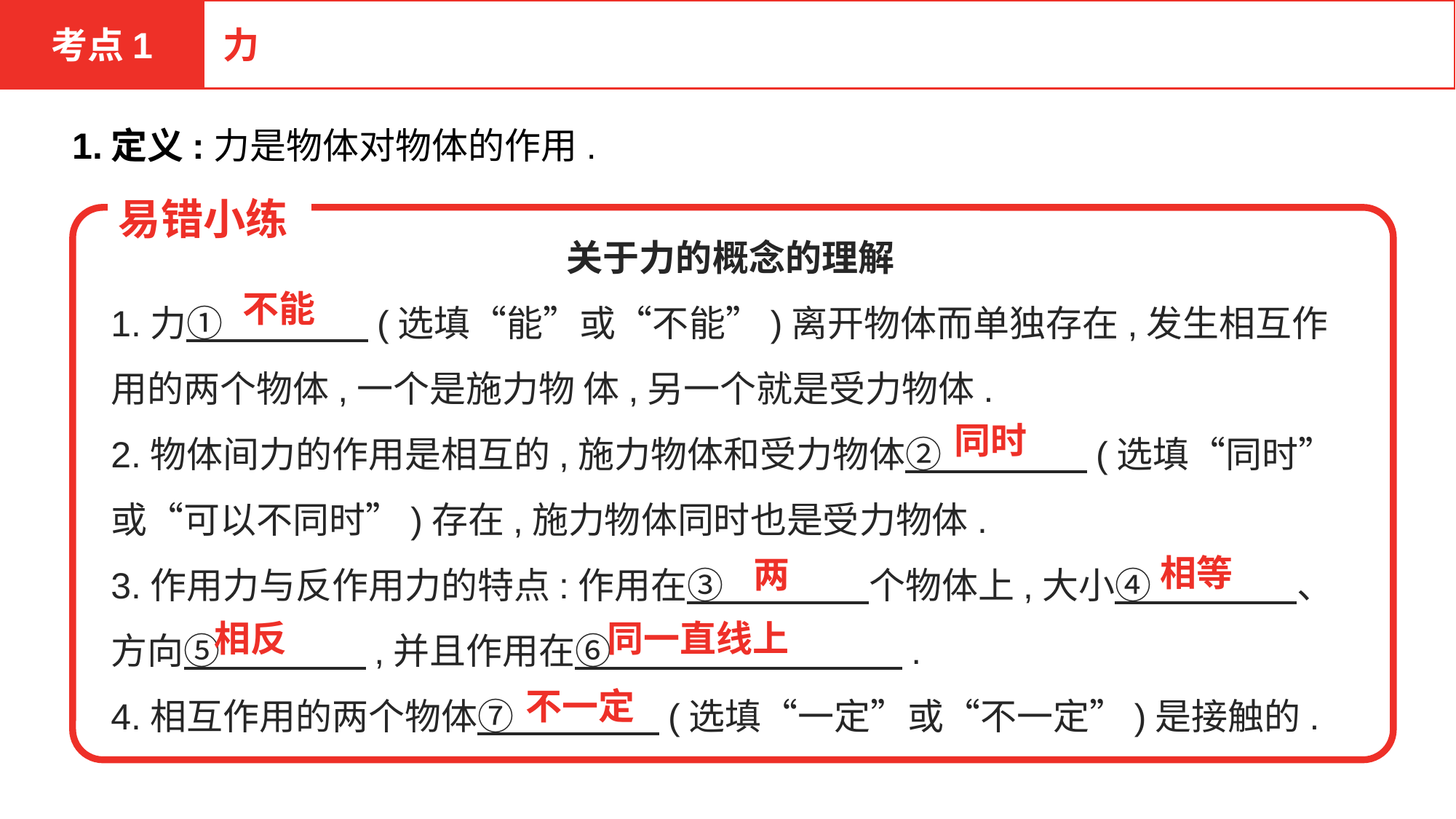

考点1
力
1.定义:力是物体对物体的作用.
易错小练

关于力的概念的理解
1.力①　　　　(选填“能”或“不能”)离开物体而单独存在,发生相互作用的两个物体,一个是施力物 体,另一个就是受力物体.
2.物体间力的作用是相互的,施力物体和受力物体②　　　　(选填“同时”或“可以不同时”)存在,施力物体同时也是受力物体.
3.作用力与反作用力的特点:作用在③　　　　个物体上,大小④　　　　、方向⑤　　　　,并且作用在⑥　　　　　　　　.
4.相互作用的两个物体⑦　　　　(选填“一定”或“不一定”)是接触的.
不能
同时
相等
两
相反
同一直线上
不一定